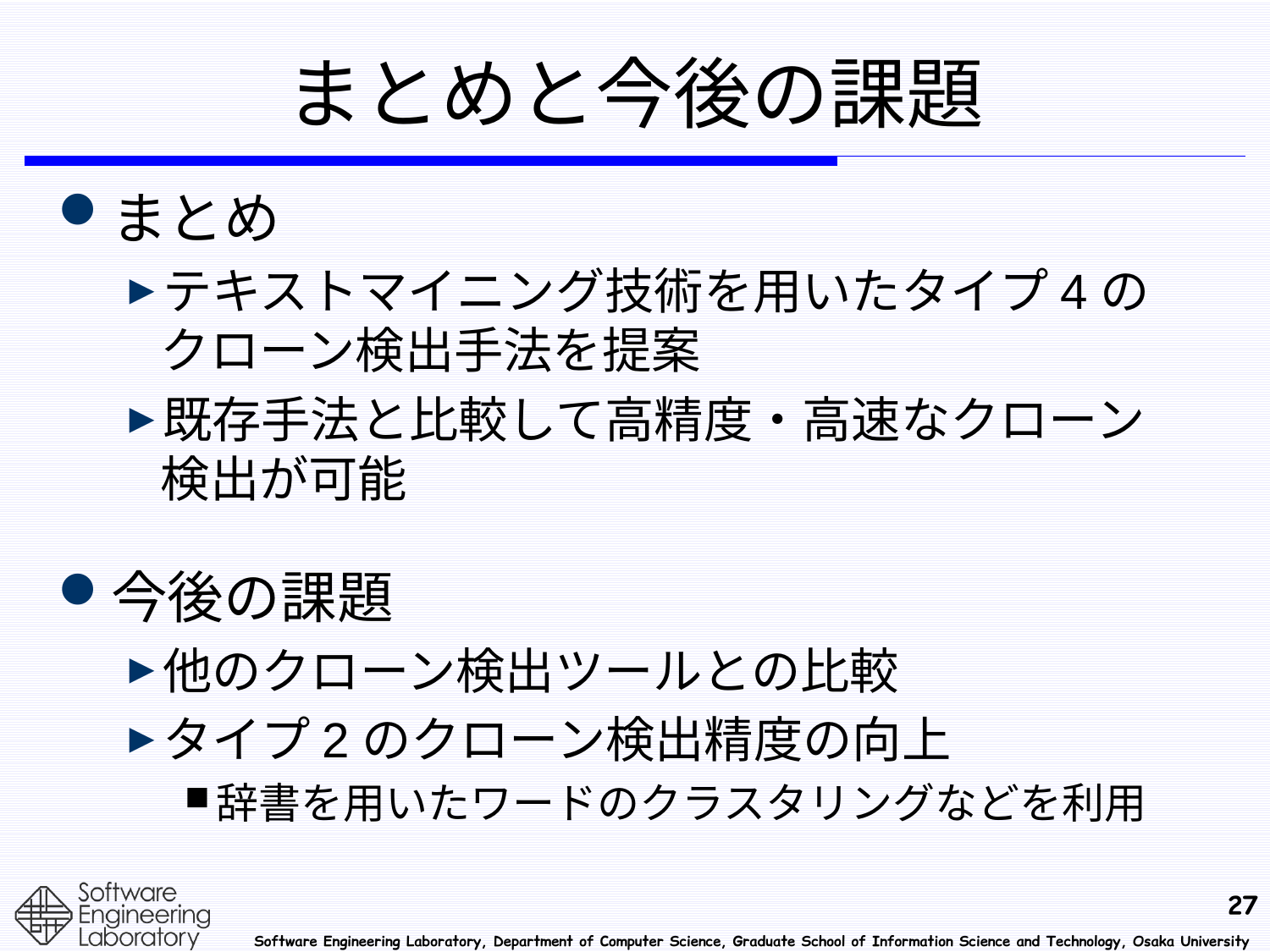

# まとめと今後の課題
まとめ
テキストマイニング技術を用いたタイプ4のクローン検出手法を提案
既存手法と比較して高精度・高速なクローン検出が可能

今後の課題
他のクローン検出ツールとの比較
タイプ2のクローン検出精度の向上
辞書を用いたワードのクラスタリングなどを利用